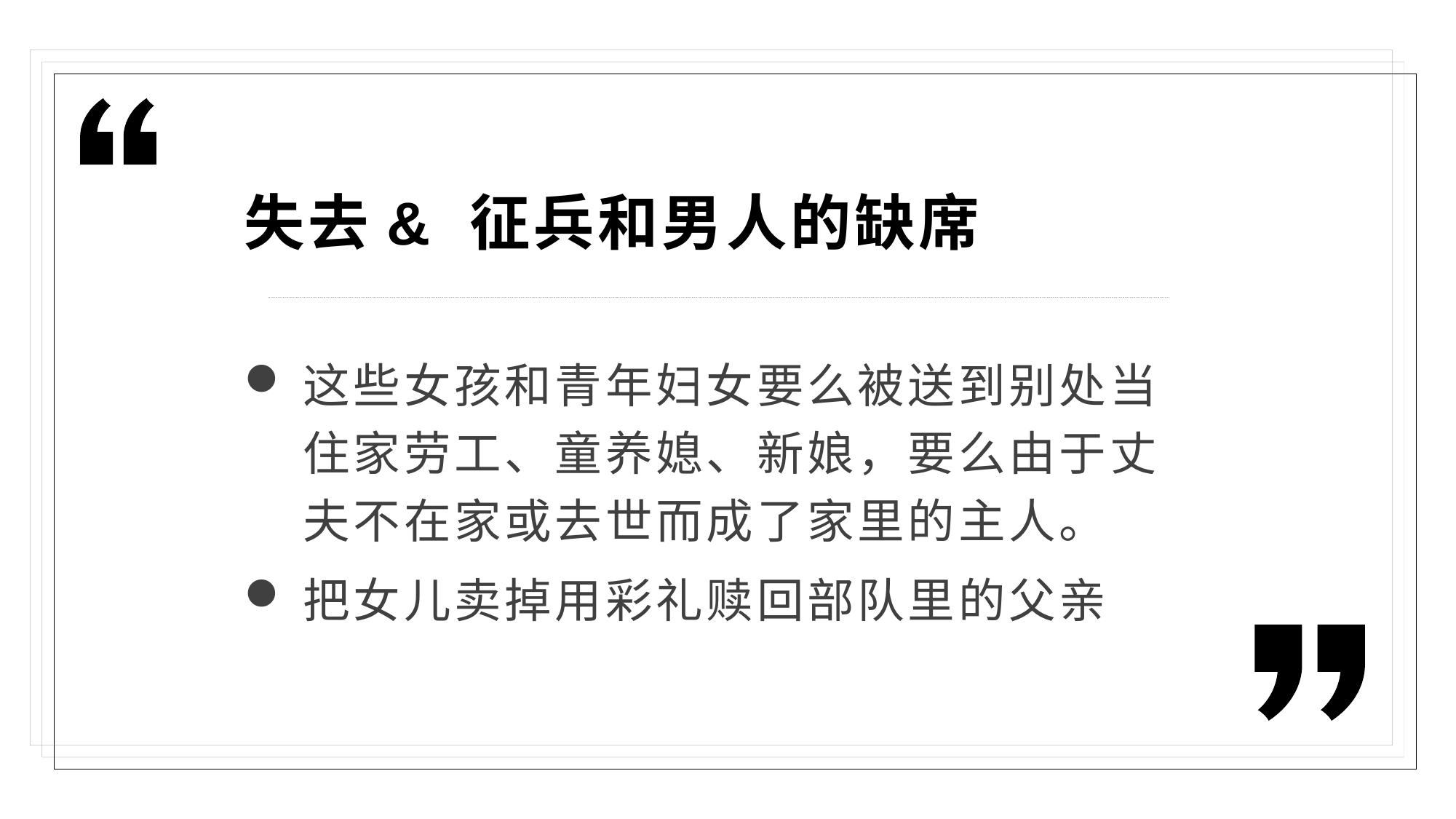

失去& 征兵和男人的缺席
这些女孩和青年妇女要么被送到别处当住家劳工、童养媳、新娘，要么由于丈夫不在家或去世而成了家里的主人。
把女儿卖掉用彩礼赎回部队里的父亲